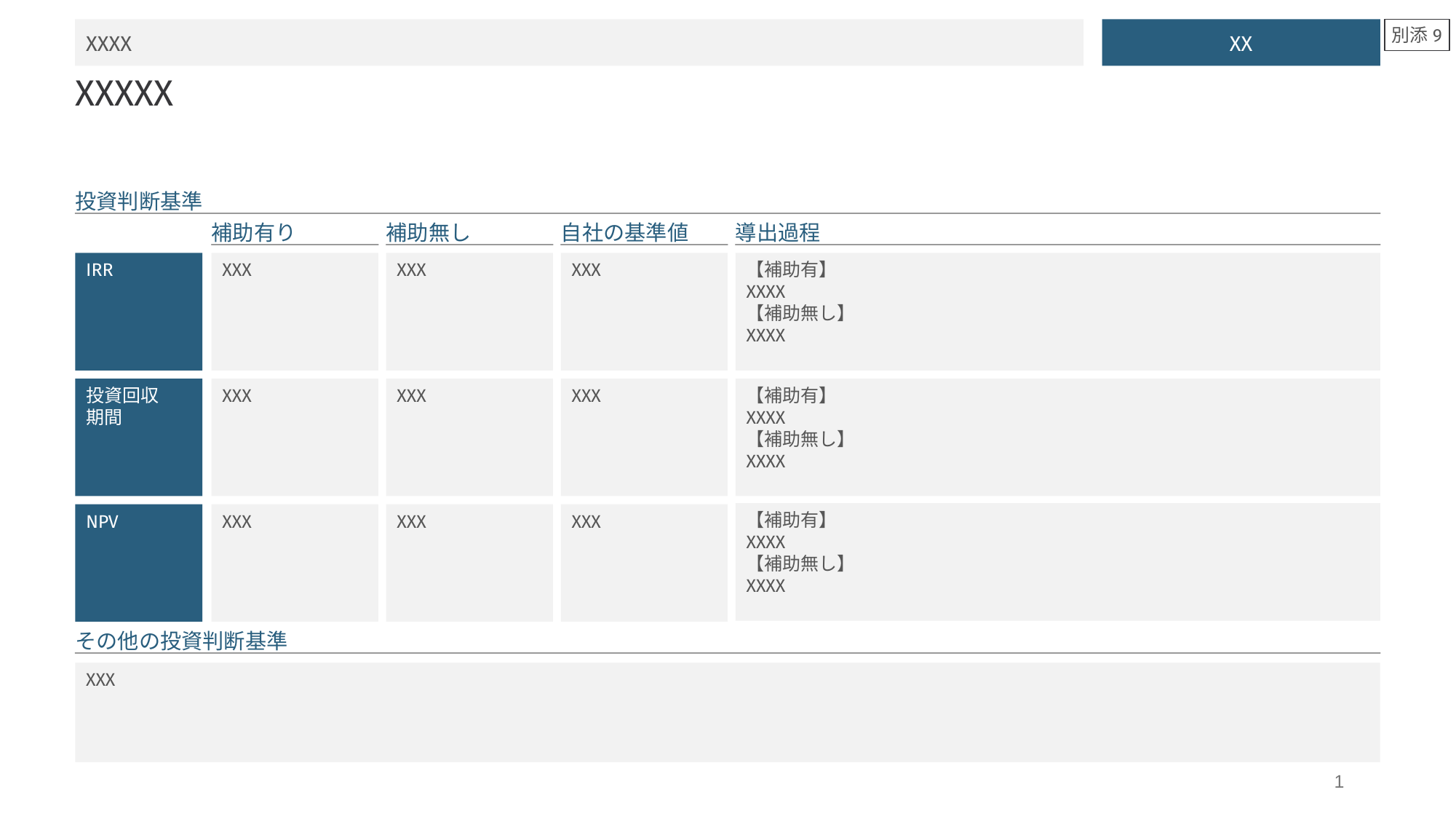

XXXX
XX
別添9
XXXXX
投資判断基準
補助有り
補助無し
自社の基準値
導出過程
IRR
XXX

XXX

XXX

【補助有】
XXXX
【補助無し】
XXXX
投資回収
期間
XXX

XXX

XXX

【補助有】
XXXX
【補助無し】
XXXX

【補助有】
XXXX
【補助無し】
XXXX

NPV
XXX

XXX

XXX

その他の投資判断基準
XXX
1